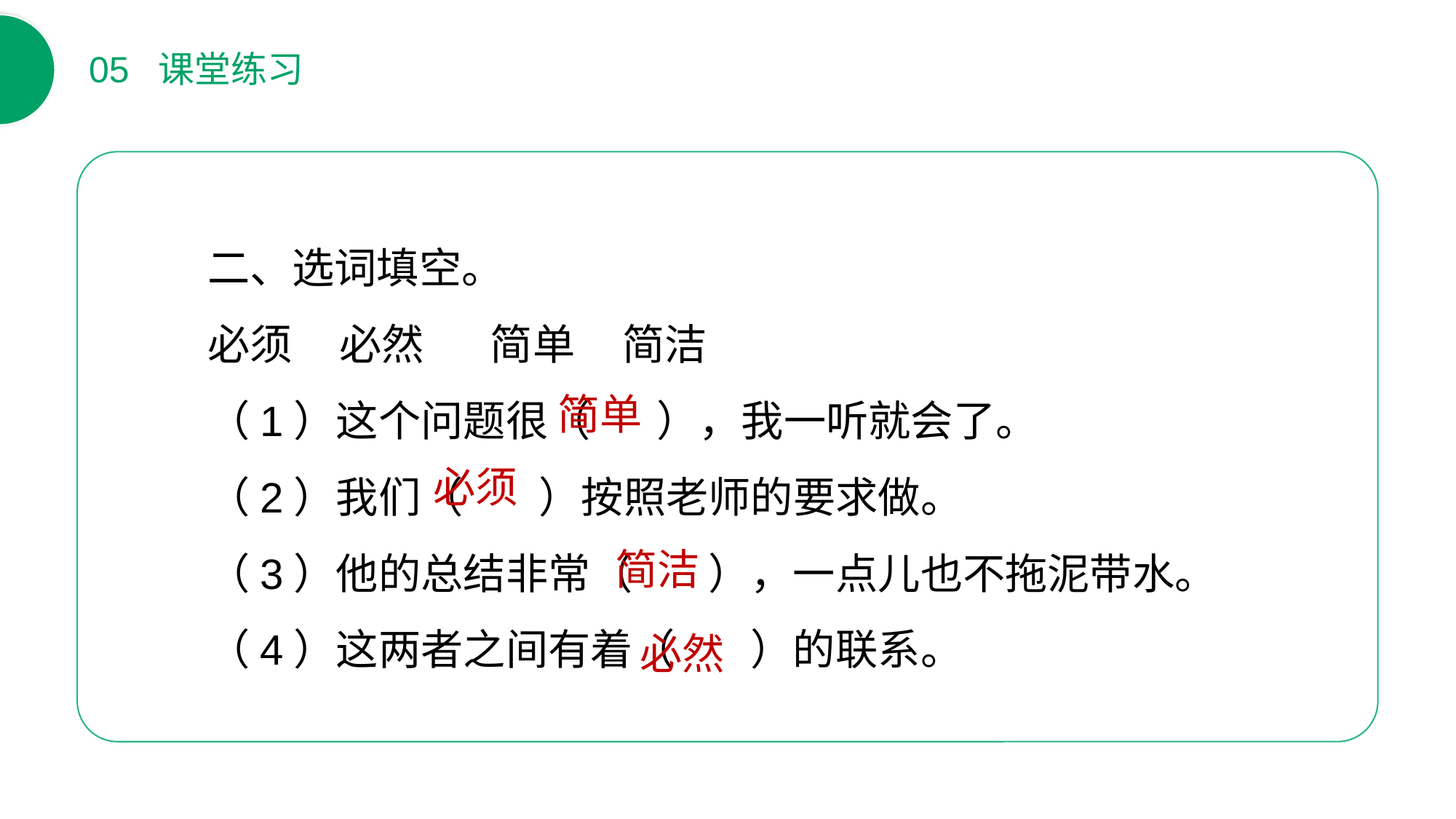

05  课堂练习
二、选词填空。
必须     必然       简单     简洁
（1）这个问题很（       ），我一听就会了。
（2）我们（        ）按照老师的要求做。
（3）他的总结非常（        ），一点儿也不拖泥带水。
（4）这两者之间有着（        ）的联系。
简单
必须
简洁
必然